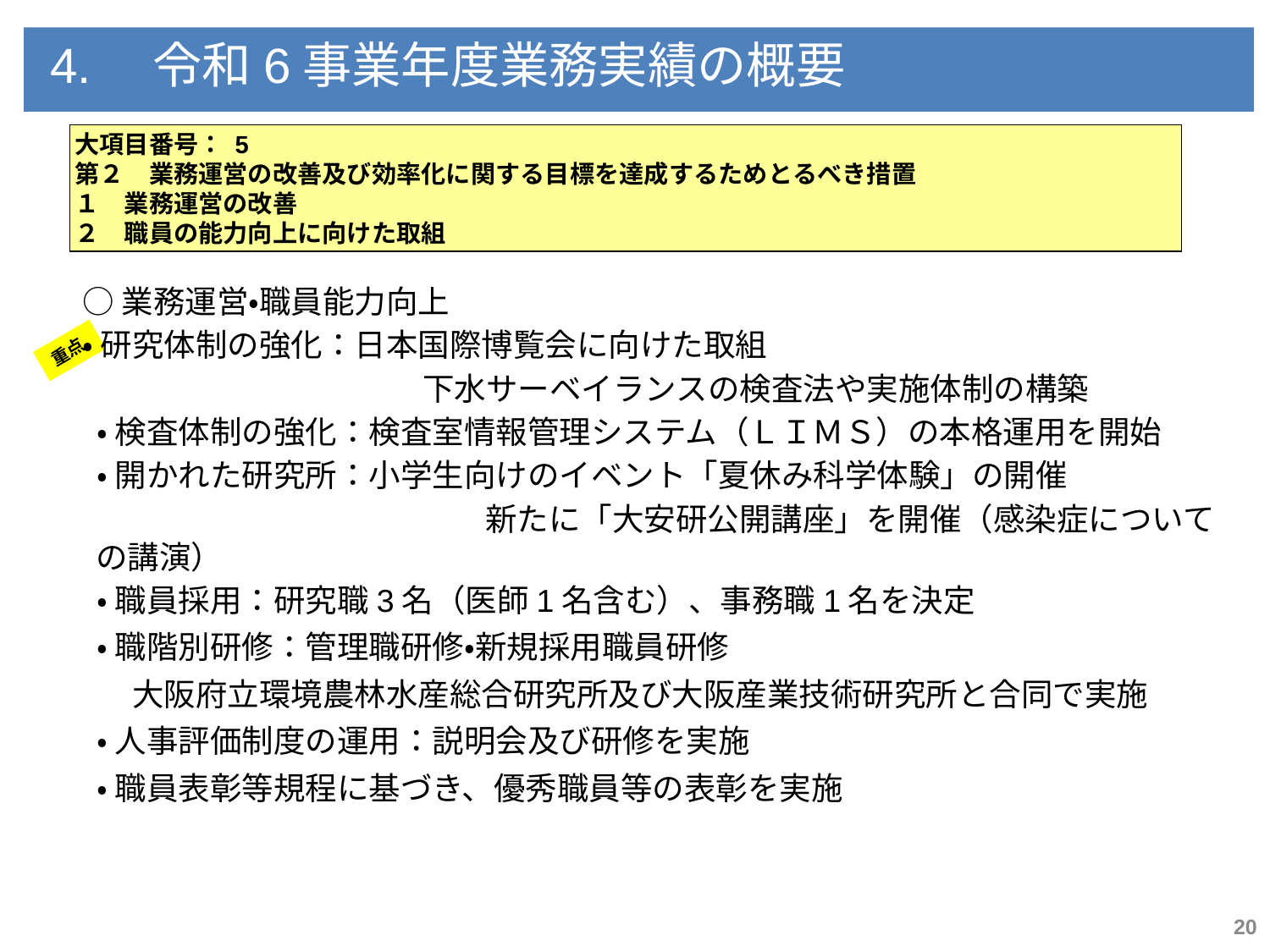

4.　令和6事業年度業務実績の概要
大項目番号： 5
第２　業務運営の改善及び効率化に関する目標を達成するためとるべき措置
１　業務運営の改善
２　職員の能力向上に向けた取組
○業務運営・職員能力向上
・ 研究体制の強化：日本国際博覧会に向けた取組
　　　　　　　　下水サーベイランスの検査法や実施体制の構築
 ・ 検査体制の強化：検査室情報管理システム（ＬＩＭＳ）の本格運用を開始
 ・ 開かれた研究所：小学生向けのイベント「夏休み科学体験」の開催
 　　　　　　　　　　　　 新たに「大安研公開講座」を開催（感染症についての講演）
 ・ 職員採用：研究職3名（医師1名含む）、事務職1名を決定
 ・ 職階別研修：管理職研修・新規採用職員研修
大阪府立環境農林水産総合研究所及び大阪産業技術研究所と合同で実施
 ・ 人事評価制度の運用：説明会及び研修を実施
 ・ 職員表彰等規程に基づき、優秀職員等の表彰を実施
重点
20